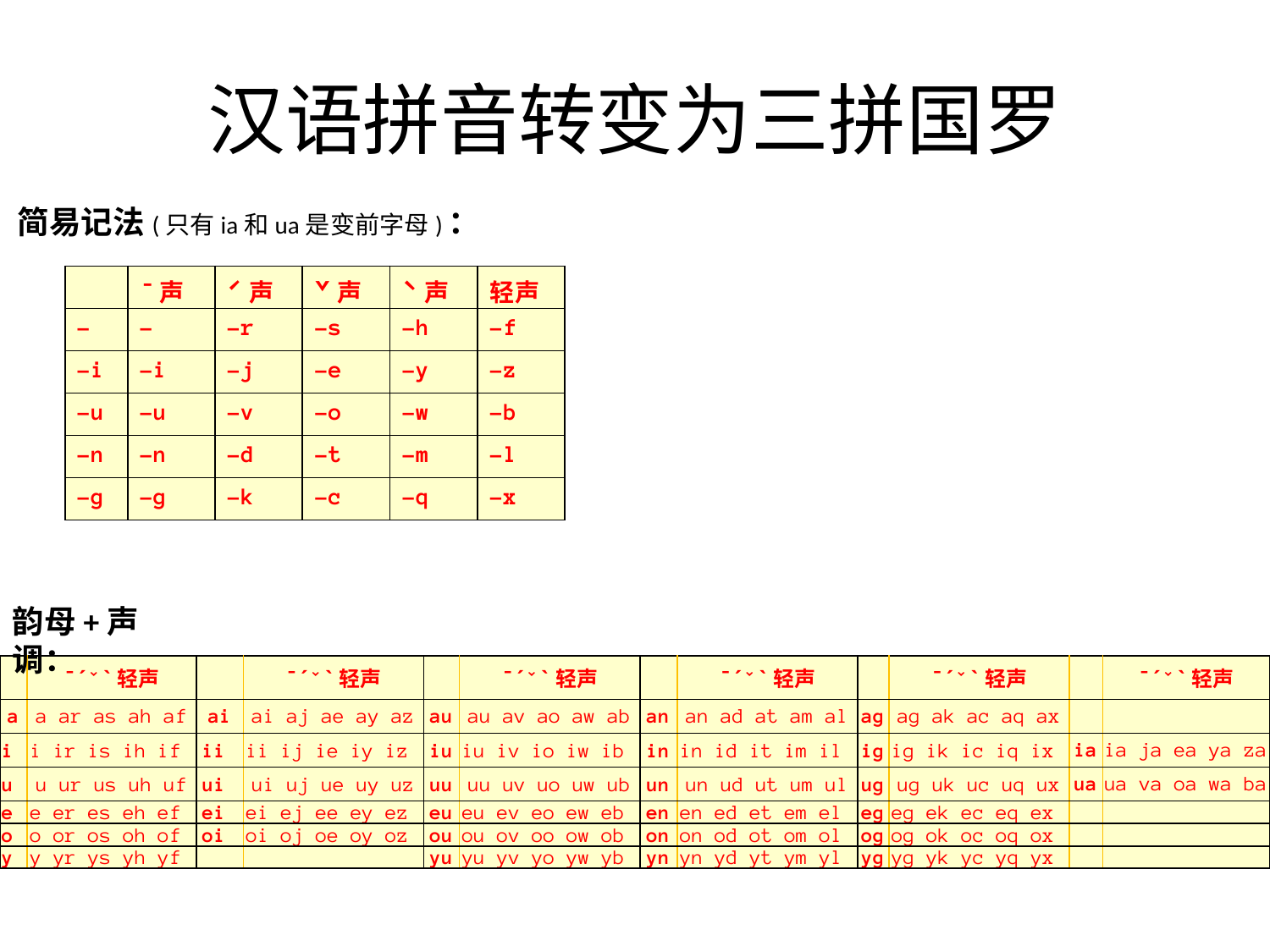

# 汉语拼音转变为三拼国罗
简易记法(只有ia和ua是变前字母)：
|  | ˉ声 | ˊ声 | ˇ声 | ˋ声 | 轻声 |
| --- | --- | --- | --- | --- | --- |
| - | - | -r | -s | -h | -f |
| -i | -i | -j | -e | -y | -z |
| -u | -u | -v | -o | -w | -b |
| -n | -n | -d | -t | -m | -l |
| -g | -g | -k | -c | -q | -x |
韵母+声调：
|  | ˉˊˇˋ轻声 |  | ˉˊˇˋ轻声 |  | ˉˊˇˋ轻声 |  | ˉˊˇˋ轻声 |  | ˉˊˇˋ轻声 |  | ˉˊˇˋ轻声 |
| --- | --- | --- | --- | --- | --- | --- | --- | --- | --- | --- | --- |
| a | a ar as ah af | ai | ai aj ae ay az | au | au av ao aw ab | an | an ad at am al | ag | ag ak ac aq ax |  |  |
| i | i ir is ih if | ii | ii ij ie iy iz | iu | iu iv io iw ib | in | in id it im il | ig | ig ik ic iq ix | ia | ia ja ea ya za |
| u | u ur us uh uf | ui | ui uj ue uy uz | uu | uu uv uo uw ub | un | un ud ut um ul | ug | ug uk uc uq ux | ua | ua va oa wa ba |
| e | e er es eh ef | ei | ei ej ee ey ez | eu | eu ev eo ew eb | en | en ed et em el | eg | eg ek ec eq ex |  |  |
| o | o or os oh of | oi | oi oj oe oy oz | ou | ou ov oo ow ob | on | on od ot om ol | og | og ok oc oq ox |  |  |
| y | y yr ys yh yf |  |  | yu | yu yv yo yw yb | yn | yn yd yt ym yl | yg | yg yk yc yq yx |  |  |